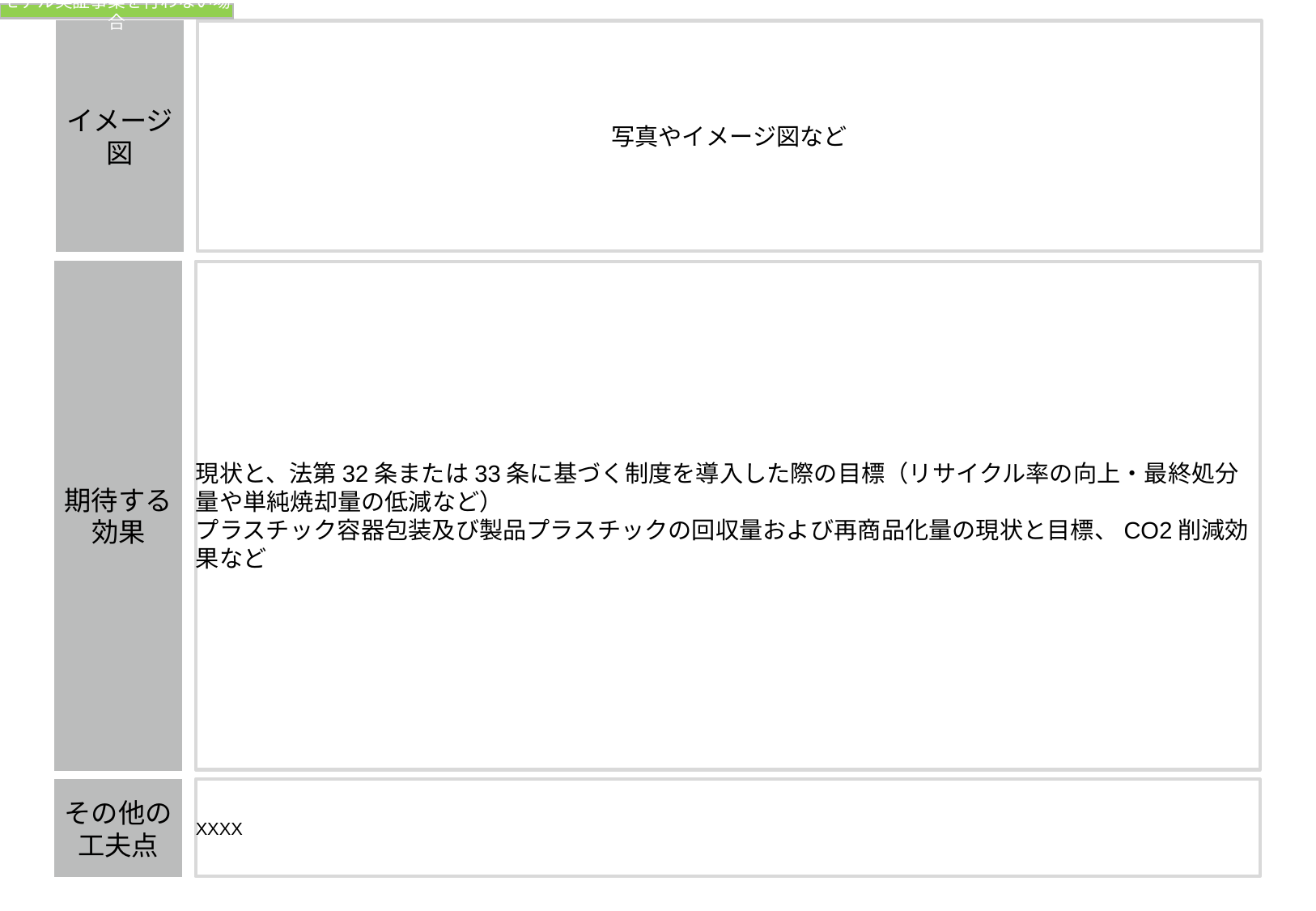

モデル実証事業を行わない場合
イメージ図
写真やイメージ図など
期待する効果
現状と、法第32条または33条に基づく制度を導入した際の目標（リサイクル率の向上・最終処分量や単純焼却量の低減など）
プラスチック容器包装及び製品プラスチックの回収量および再商品化量の現状と目標、CO2削減効果など
XXXX
その他の工夫点